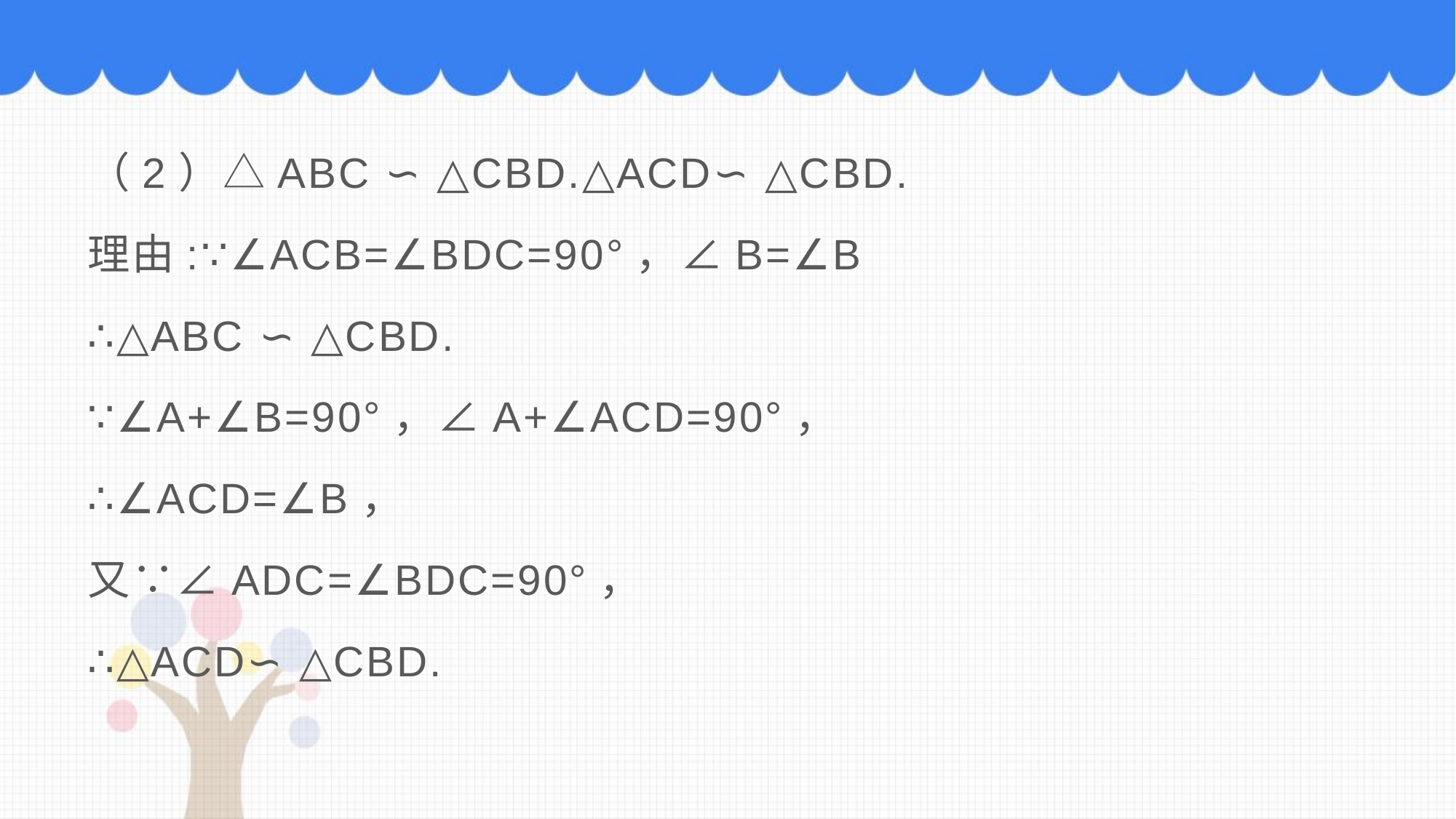

（2）△ABC ∽ △CBD.△ACD∽ △CBD.
理由:∵∠ACB=∠BDC=90°，∠B=∠B
∴△ABC ∽ △CBD.
∵∠A+∠B=90°，∠A+∠ACD=90°，
∴∠ACD=∠B，
又∵∠ADC=∠BDC=90°，
∴△ACD∽ △CBD.